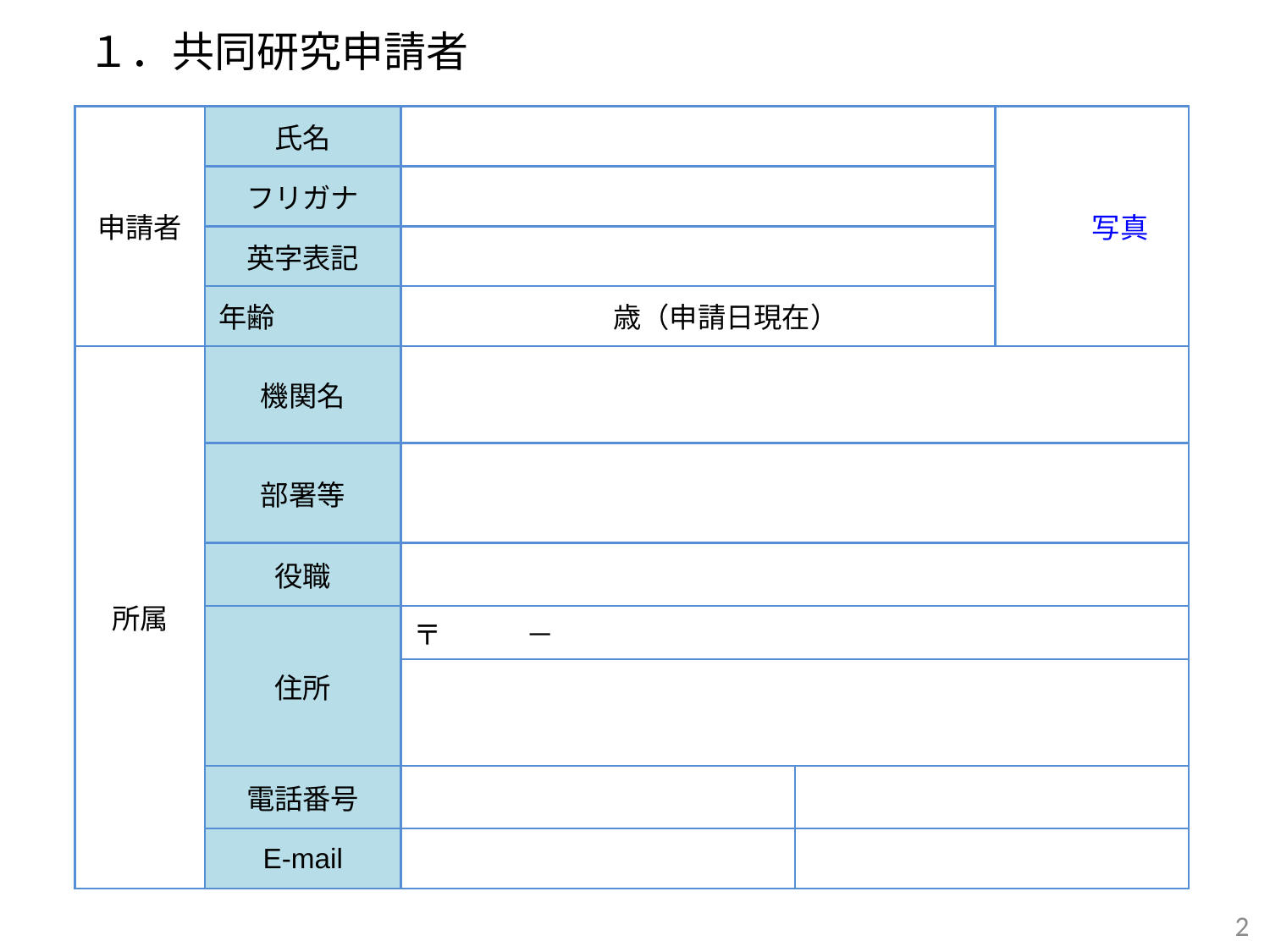

１．共同研究申請者
| 申請者 | 氏名 |  |  | 写真 |
| --- | --- | --- | --- | --- |
|  | フリガナ |  |  |  |
|  | 英字表記 |  |  |  |
|  | 年齢 | 歳（申請日現在） |  |  |
| 所属 | 機関名 |  |  |  |
|  | 部署等 |  |  |  |
|  | 役職 |  |  |  |
|  | 住所 | 〒　　　－ |  |  |
|  |  |  |  |  |
|  | 電話番号 |  |  |  |
|  | E-mail |  |  |  |